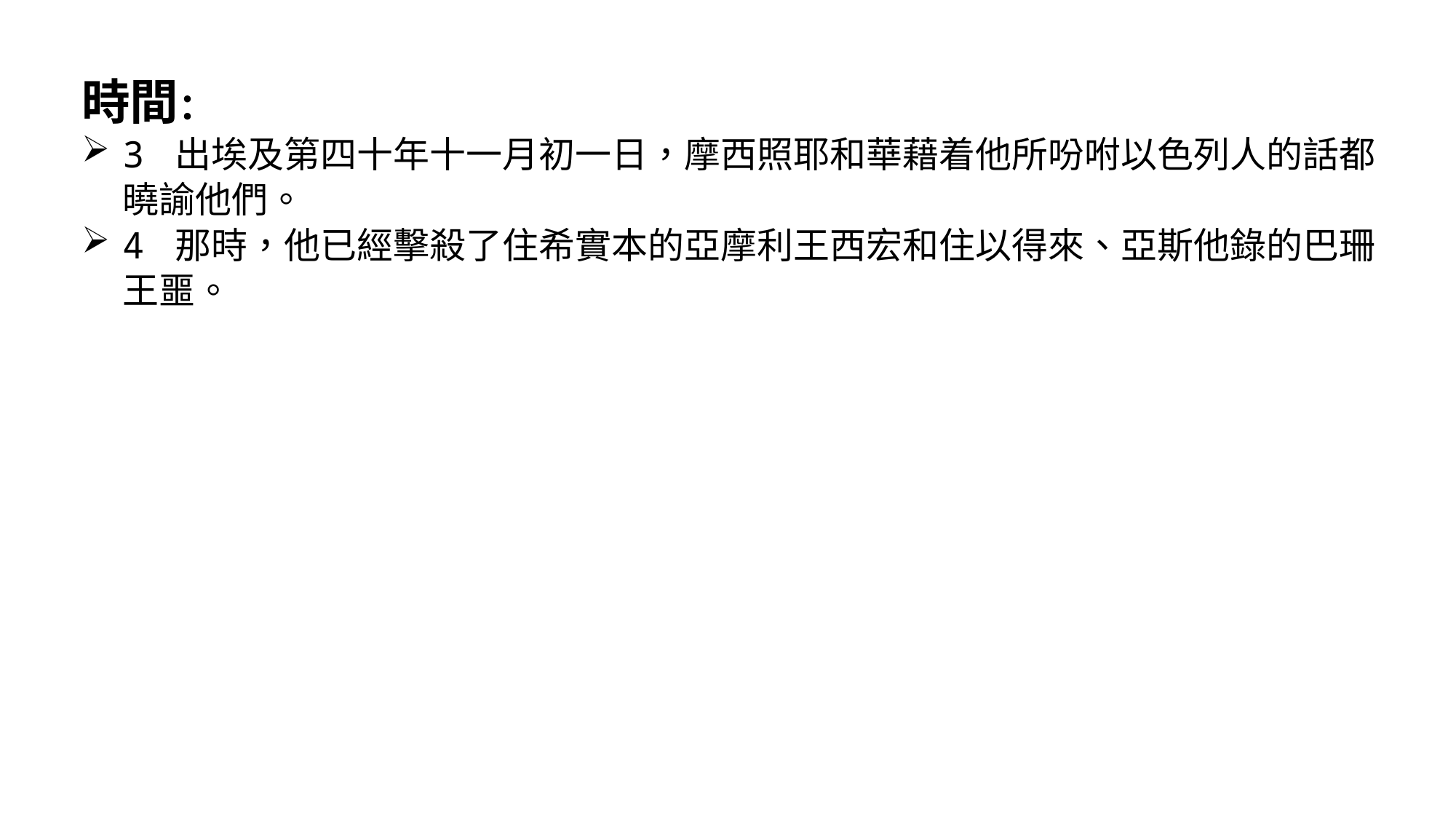

時間：
‪3 出埃及第四十年十一月初一日，摩西照耶和華藉着他所吩咐以色列人的話都曉諭他們。
‪‪4 那時，他已經擊殺了住希實本的亞摩利王西宏和住以得來、亞斯他錄的巴珊王噩。